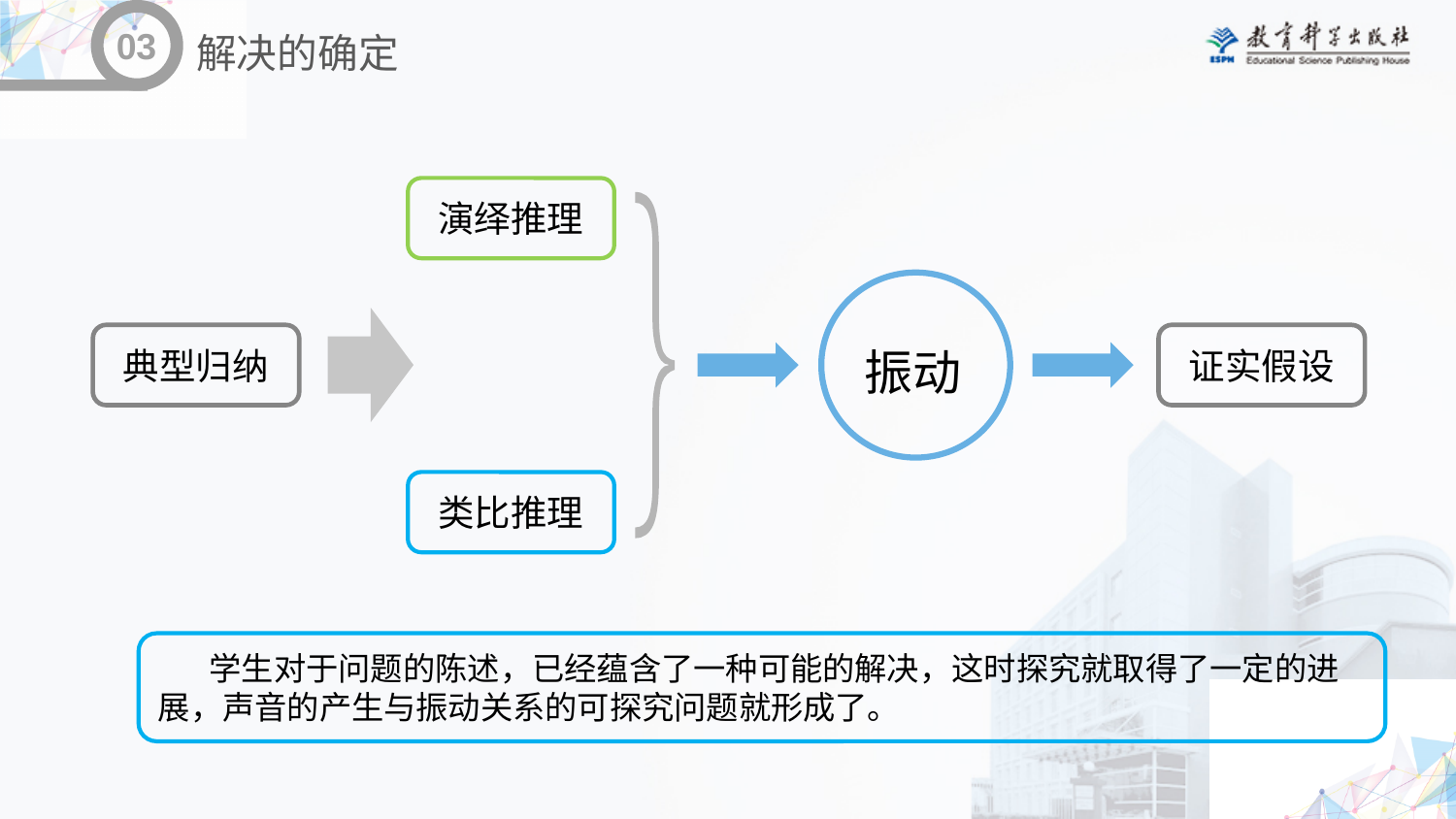

03
解决的确定

演绎推理

振动

典型归纳
证实假设

类比推理
      学生对于问题的陈述，已经蕴含了一种可能的解决，这时探究就取得了一定的进展，声音的产生与振动关系的可探究问题就形成了。